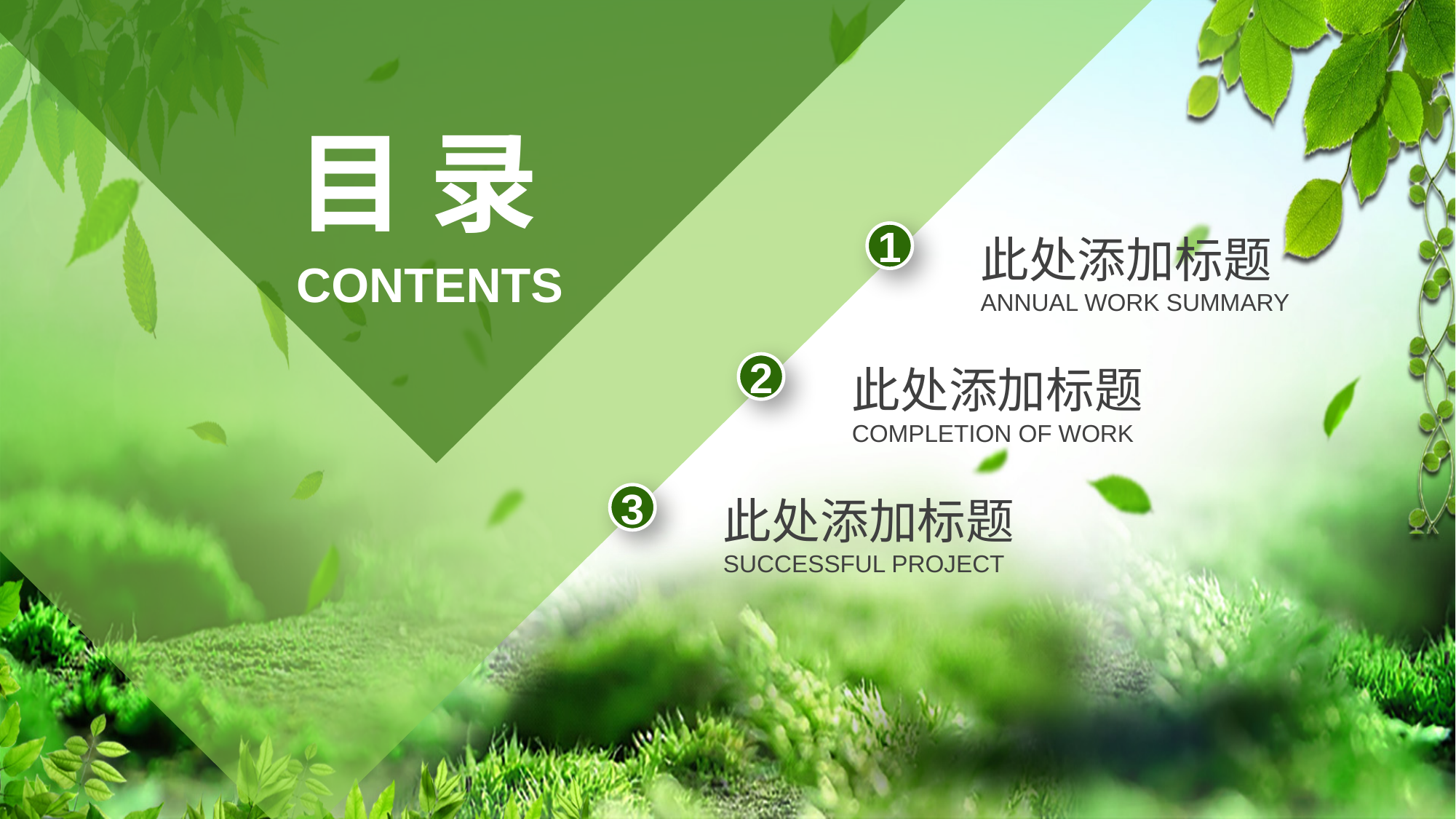

目 录
1
此处添加标题ANNUAL WORK SUMMARY
CONTENTS
2
此处添加标题COMPLETION OF WORK
3
此处添加标题SUCCESSFUL PROJECT